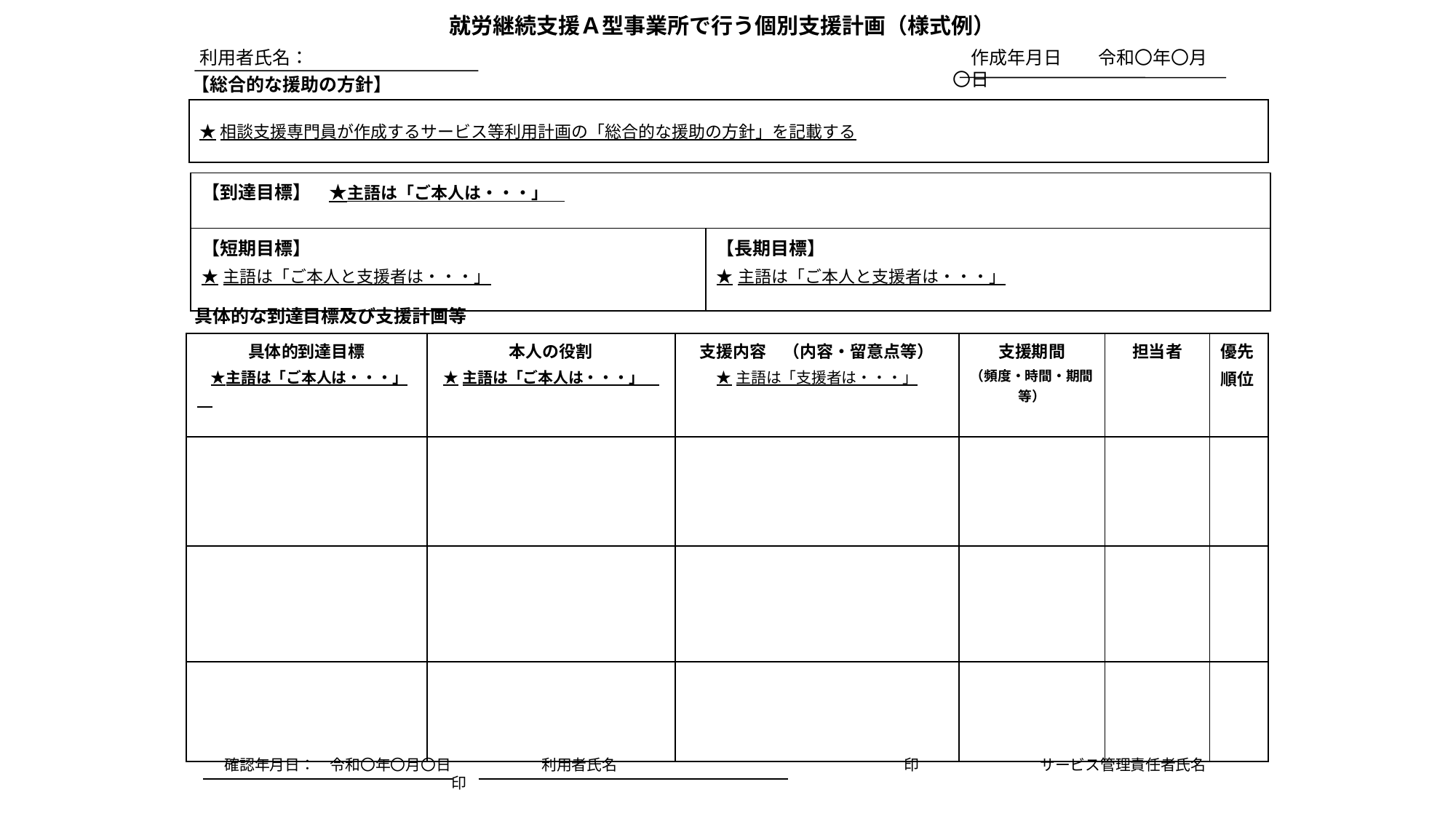

# 就労継続支援Ａ型事業所で行う個別支援計画（様式例）
利用者氏名：
　作成年月日　　令和〇年〇月〇日
【総合的な援助の方針】

★相談支援専門員が作成するサービス等利用計画の「総合的な援助の方針」を記載する
| 【到達目標】　★主語は「ご本人は・・・」 |  |
| --- | --- |
| 【短期目標】　 ★主語は「ご本人と支援者は・・・」 | 【長期目標】 　 ★主語は「ご本人と支援者は・・・」 |
具体的な到達目標及び支援計画等
| 具体的到達目標 　★主語は「ご本人は・・・」 | 本人の役割 ★主語は「ご本人は・・・」 | 支援内容　（内容・留意点等） ★主語は「支援者は・・・」 | 支援期間 （頻度・時間・期間等） | 担当者 | 優先 順位 |
| --- | --- | --- | --- | --- | --- |
|  |  |  |  |  |  |
|  |  |  |  |  |  |
|  |  |  |  |  |  |
　確認年月日：　令和〇年〇月〇日　　　　　　利用者氏名　　　　　　　　　　　　　　　　　　　印　　　　　　　　サービス管理責任者氏名　　　　　　　　　　　　　　　　　　印
|  |
| --- |
|  |
| --- |